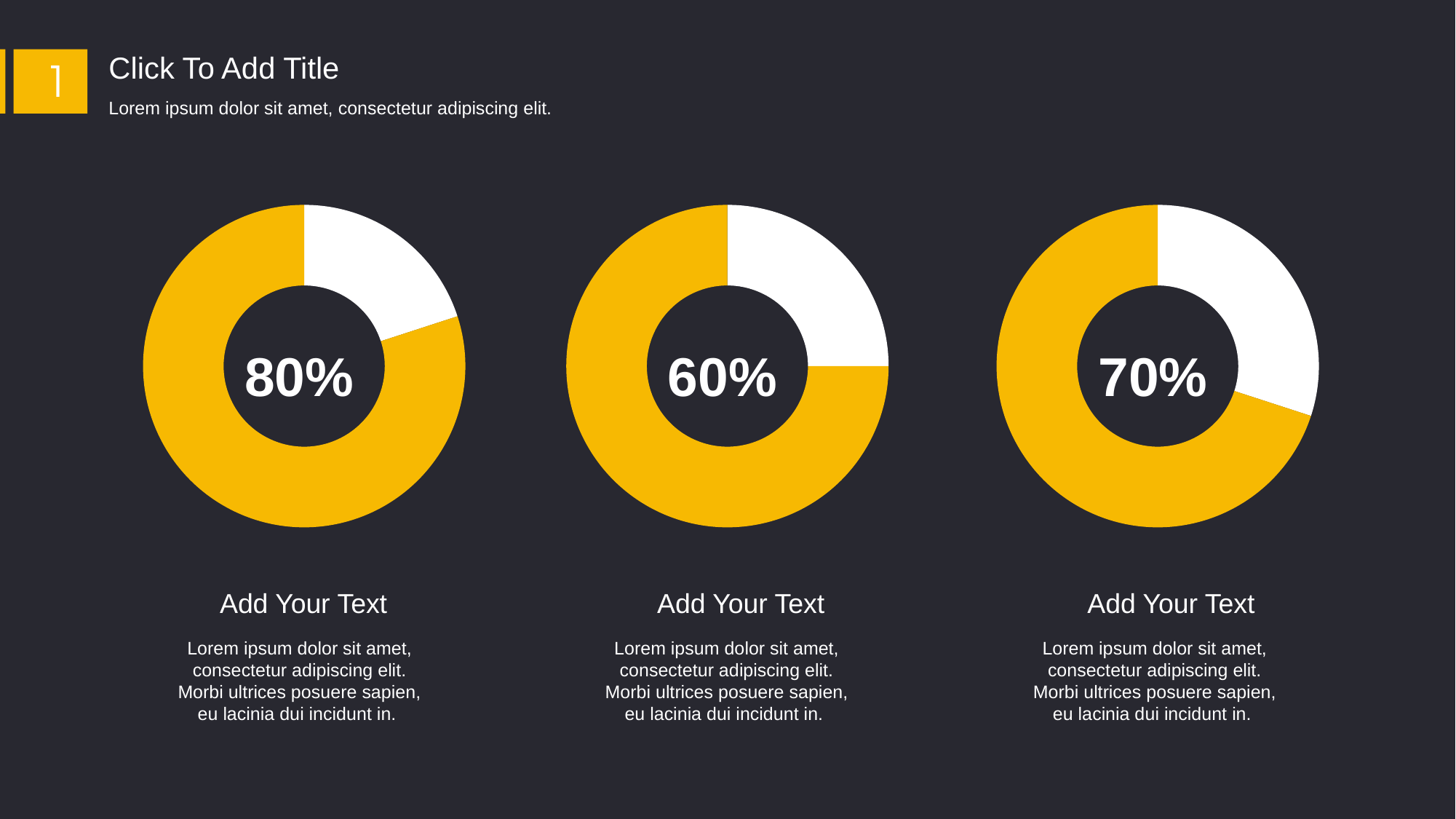

Click To Add Title

1
Lorem ipsum dolor sit amet, consectetur adipiscing elit.

### Chart

| Category | 销售额 |
|---|---|
| 第一季度 | 20.0 |
| 第二季度 | 80.0 |

### Chart

| Category | 销售额 |
|---|---|
| 第一季度 | 20.0 |
| 第二季度 | 60.0 |

### Chart

| Category | 销售额 |
|---|---|
| 第一季度 | 30.0 |
| 第二季度 | 70.0 |
80%
60%
70%
Add Your Text
Lorem ipsum dolor sit amet, consectetur adipiscing elit. Morbi ultrices posuere sapien, eu lacinia dui incidunt in.
Add Your Text
Lorem ipsum dolor sit amet, consectetur adipiscing elit. Morbi ultrices posuere sapien, eu lacinia dui incidunt in.
Add Your Text
Lorem ipsum dolor sit amet, consectetur adipiscing elit. Morbi ultrices posuere sapien, eu lacinia dui incidunt in.